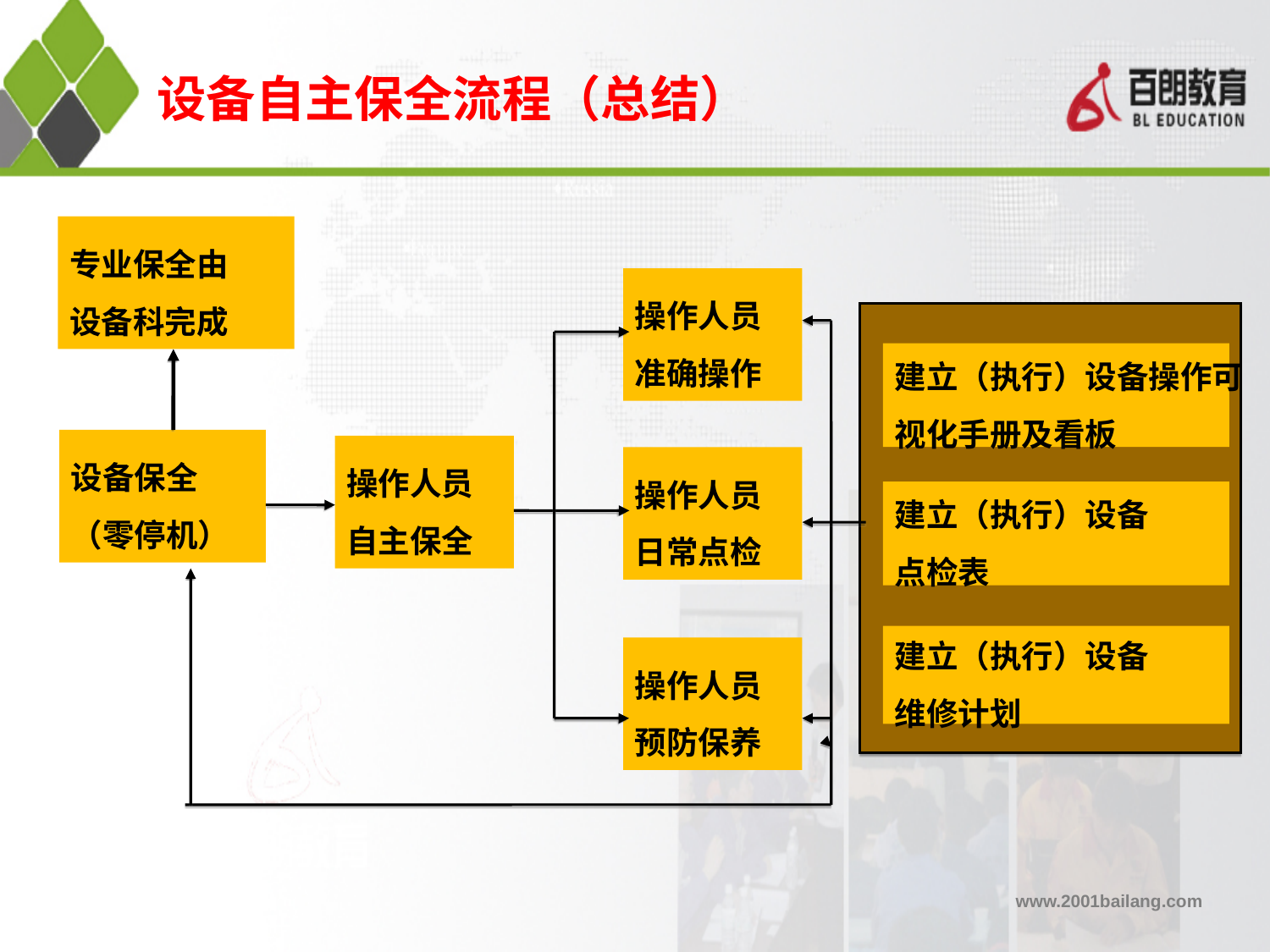

# 设备自主保全流程（总结）
专业保全由
设备科完成
操作人员
准确操作

建立（执行）设备操作可
视化手册及看板

设备保全
（零停机）
操作人员
自主保全
操作人员
日常点检
建立（执行）设备
点检表

建立（执行）设备
维修计划
操作人员
预防保养